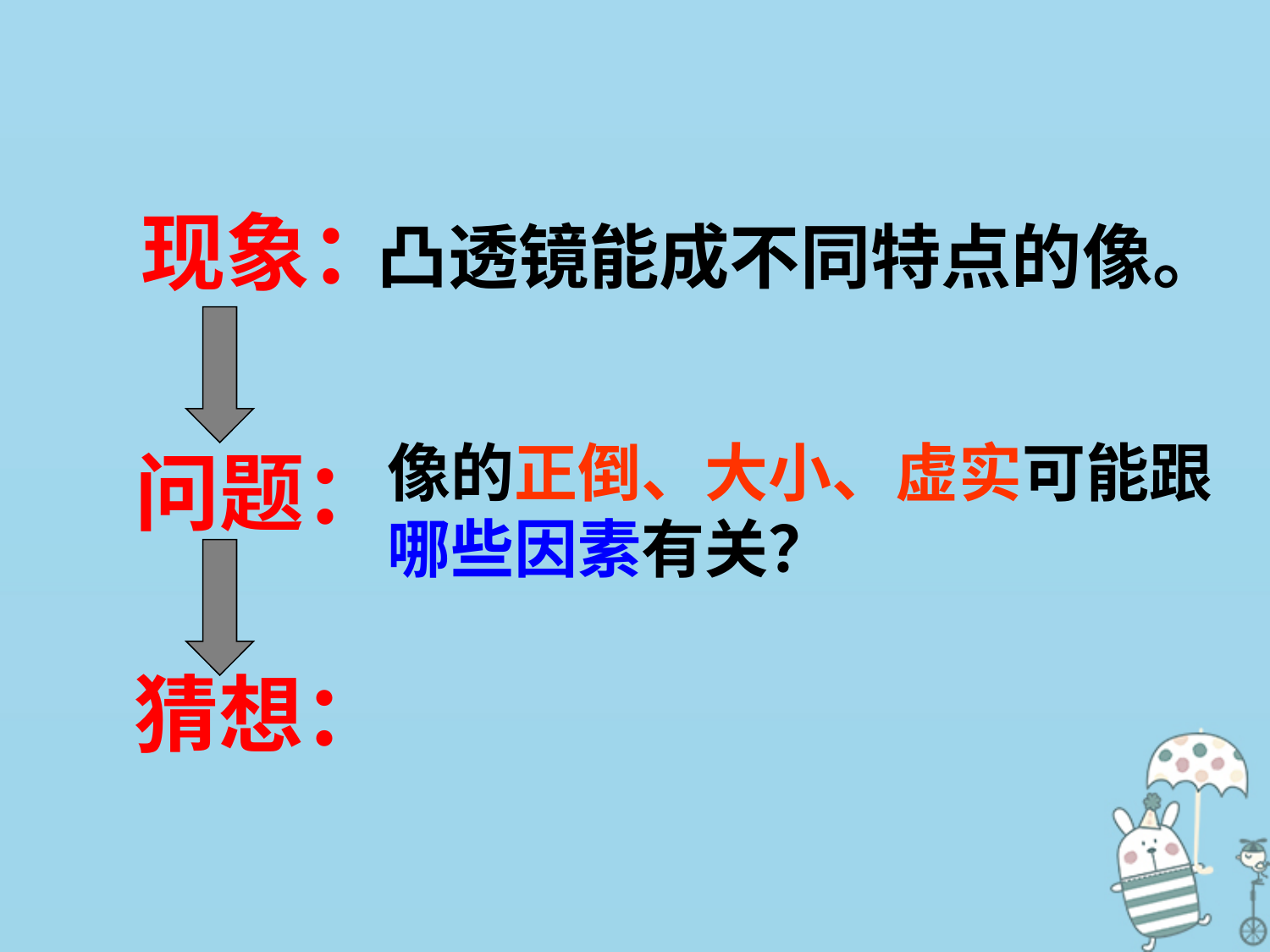

现象：
凸透镜能成不同特点的像。

问题：
像的正倒、大小、虚实可能跟哪些因素有关？

猜想：